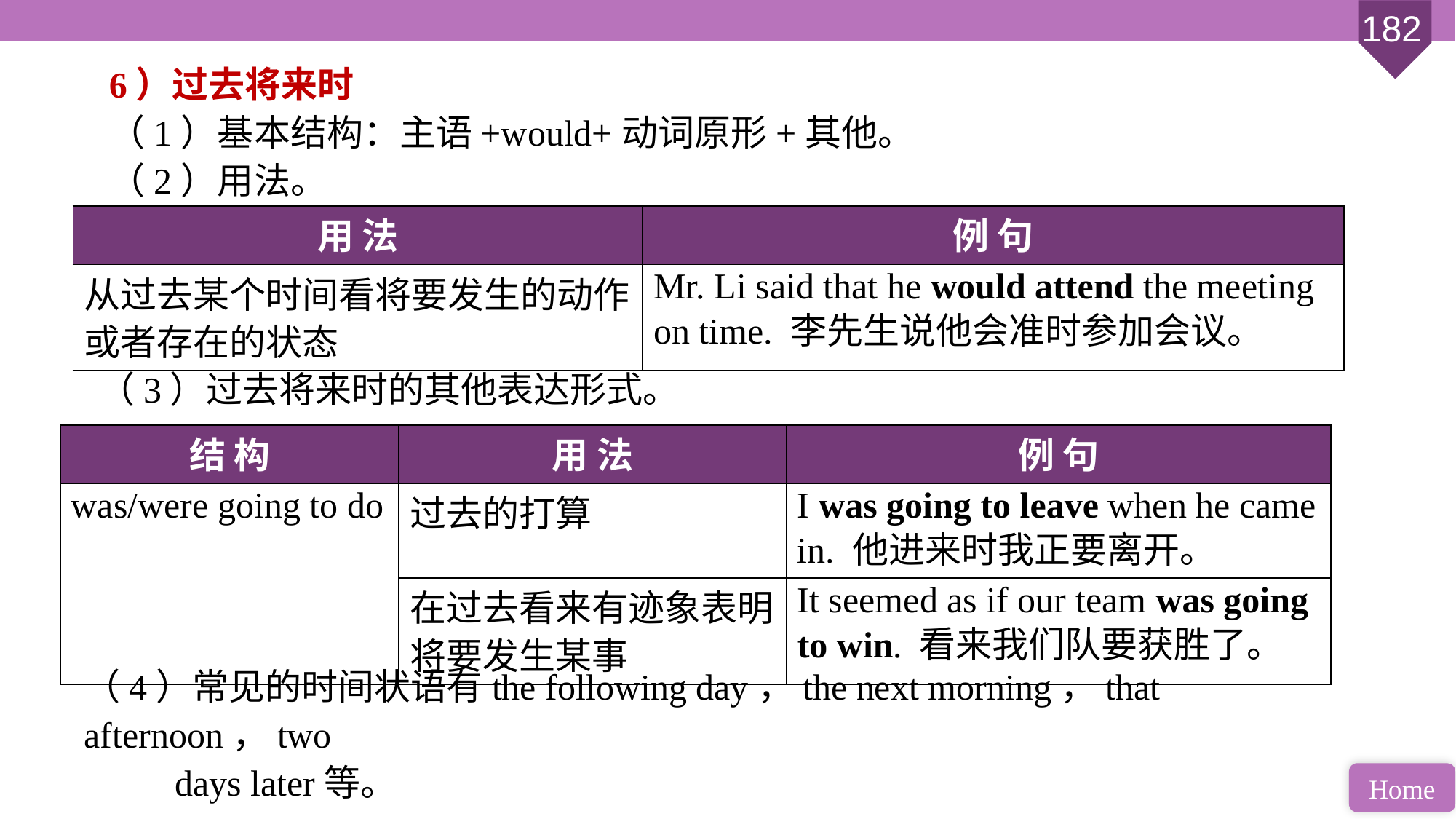

6）过去将来时
（1）基本结构：主语+would+动词原形+其他。
（2）用法。
| 用 法 | 例 句 |
| --- | --- |
| 从过去某个时间看将要发生的动作或者存在的状态 | Mr. Li said that he would attend the meeting on time. 李先生说他会准时参加会议。 |
（3）过去将来时的其他表达形式。
| 结 构 | 用 法 | 例 句 |
| --- | --- | --- |
| was/were going to do | 过去的打算 | I was going to leave when he came in. 他进来时我正要离开。 |
|  | 在过去看来有迹象表明将要发生某事 | It seemed as if our team was going to win. 看来我们队要获胜了。 |
（4）常见的时间状语有the following day，the next morning，that afternoon，two
          days later等。